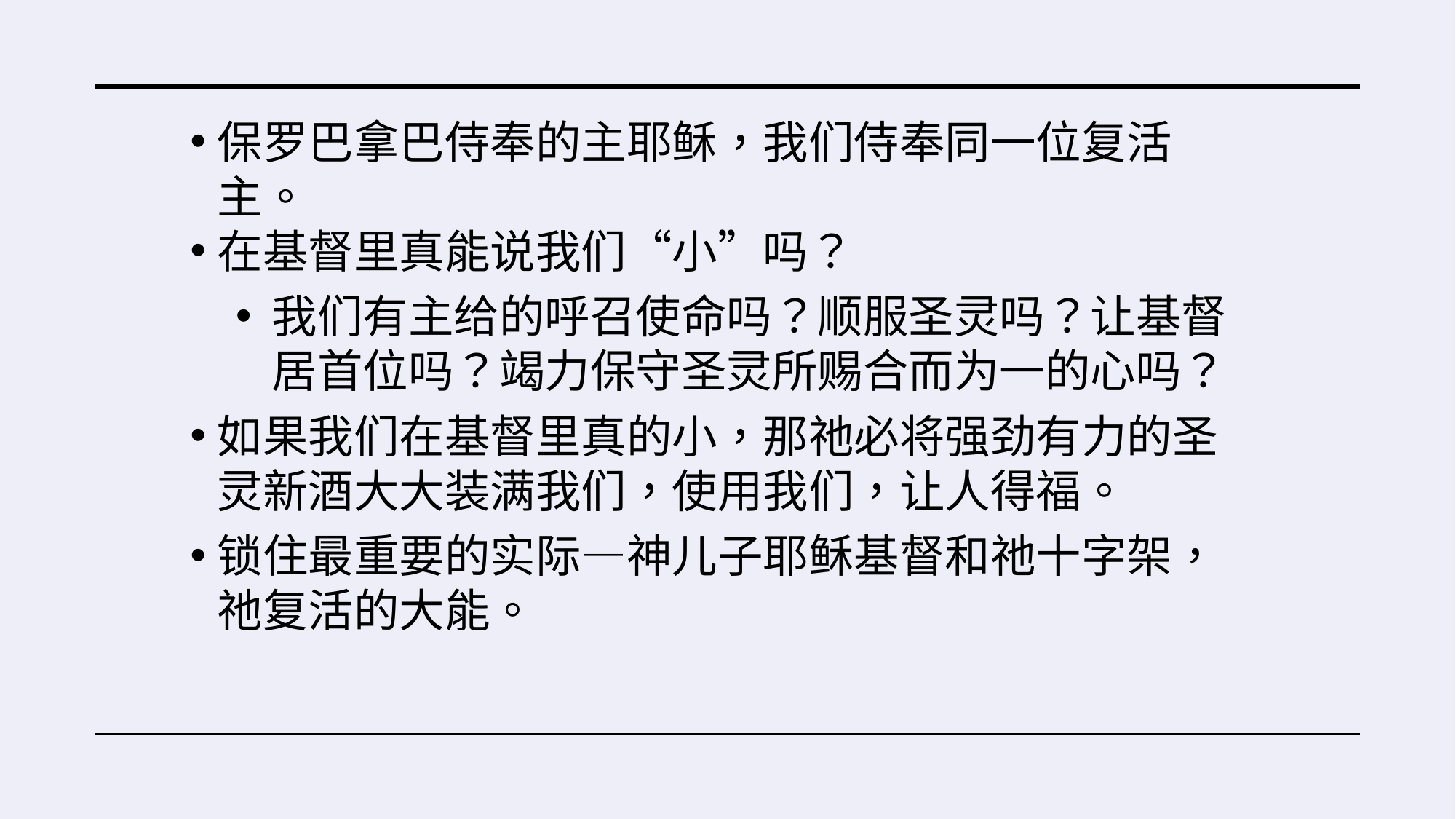

保罗巴拿巴侍奉的主耶稣，我们侍奉同一位复活主。
在基督里真能说我们“小”吗？
我们有主给的呼召使命吗？顺服圣灵吗？让基督居首位吗？竭力保守圣灵所赐合而为一的心吗？
如果我们在基督里真的小，那祂必将强劲有力的圣灵新酒大大装满我们，使用我们，让人得福。
锁住最重要的实际—神儿子耶稣基督和祂十字架，祂复活的大能。